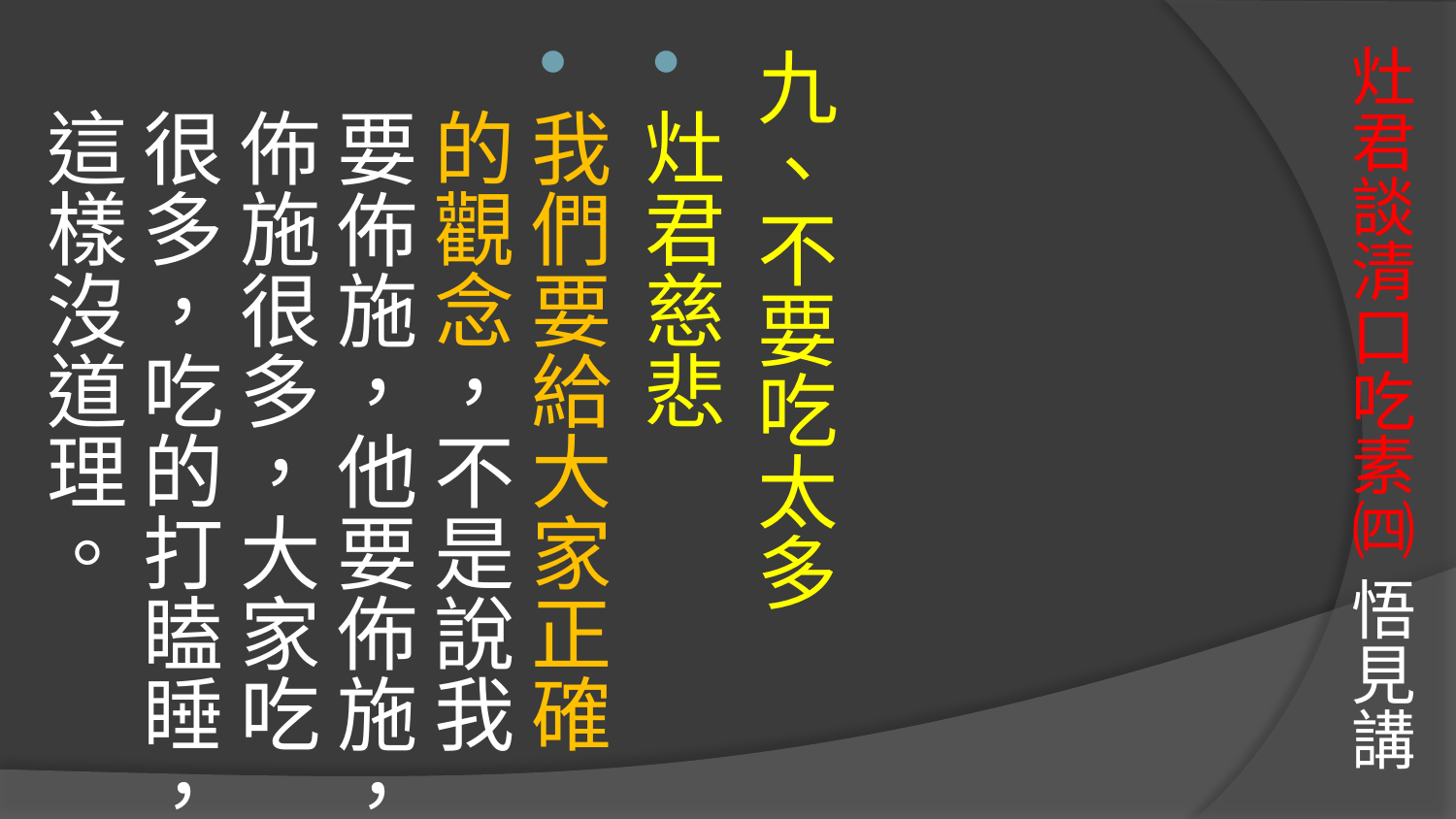

# 灶君談清口吃素㈣ 悟見講
九、不要吃太多
灶君慈悲
我們要給大家正確的觀念，不是說我要佈施，他要佈施，佈施很多，大家吃很多，吃的打瞌睡，這樣沒道理。